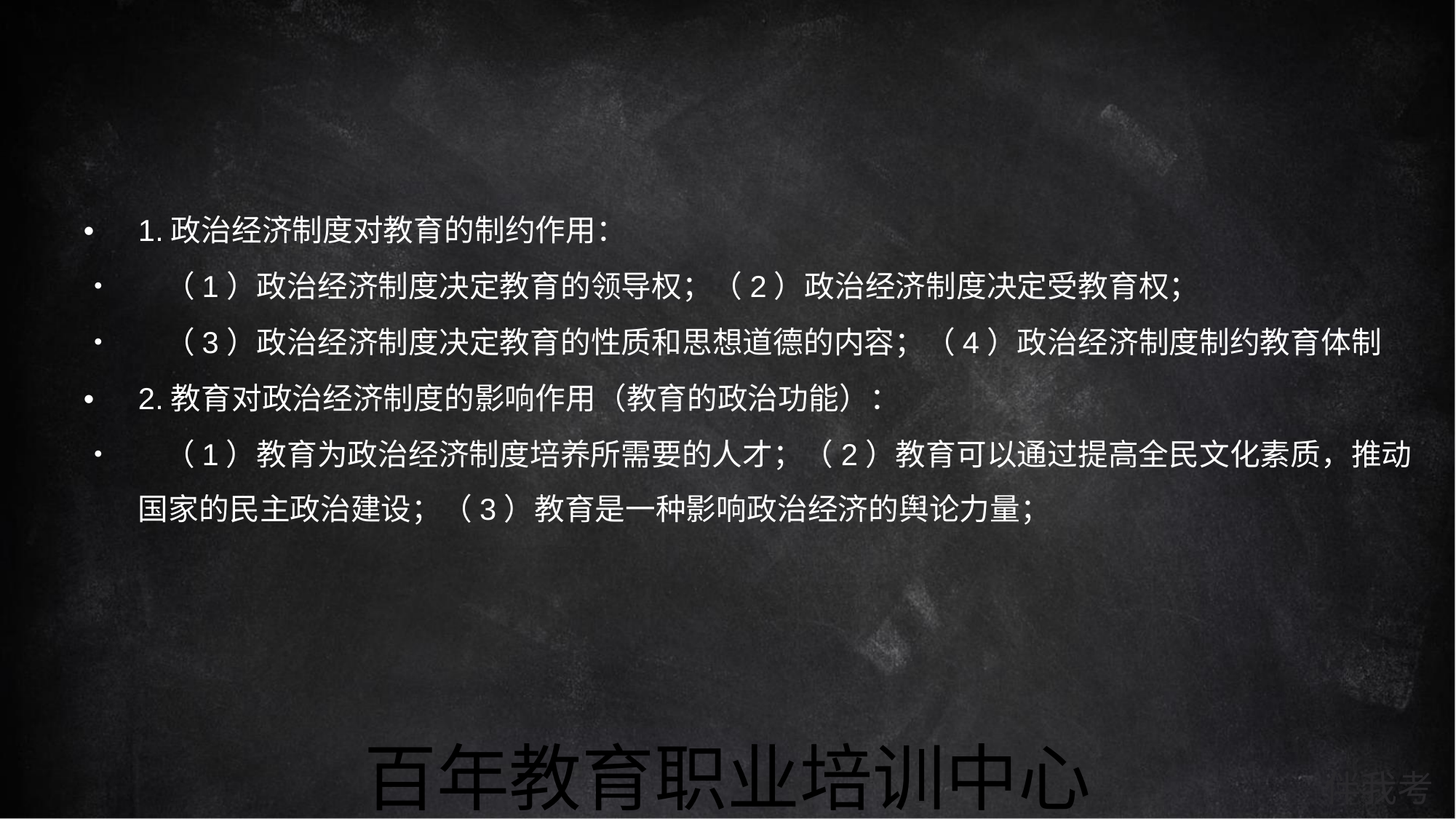

• 1.政治经济制度对教育的制约作用：
• （1）政治经济制度决定教育的领导权；（2）政治经济制度决定受教育权；
• （3）政治经济制度决定教育的性质和思想道德的内容；（4）政治经济制度制约教育体制
• 2.教育对政治经济制度的影响作用（教育的政治功能）：
• （1）教育为政治经济制度培养所需要的人才；（2）教育可以通过提高全民文化素质，推动
国家的民主政治建设；（3）教育是一种影响政治经济的舆论力量；
百年教育职业培训中心
伴我考